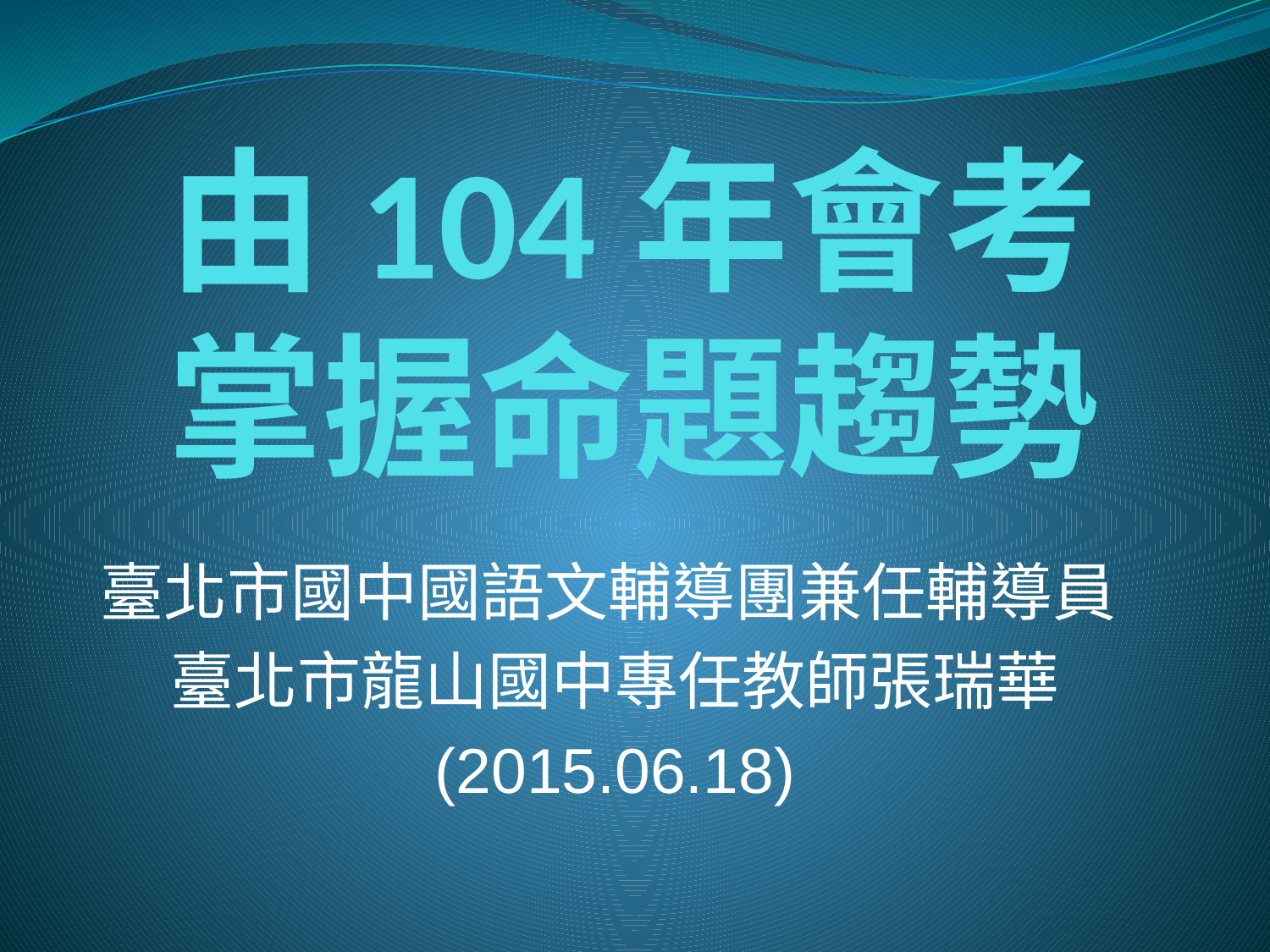

# 由104年會考 掌握命題趨勢
臺北市國中國語文輔導團兼任輔導員
臺北市龍山國中專任教師張瑞華
(2015.06.18)